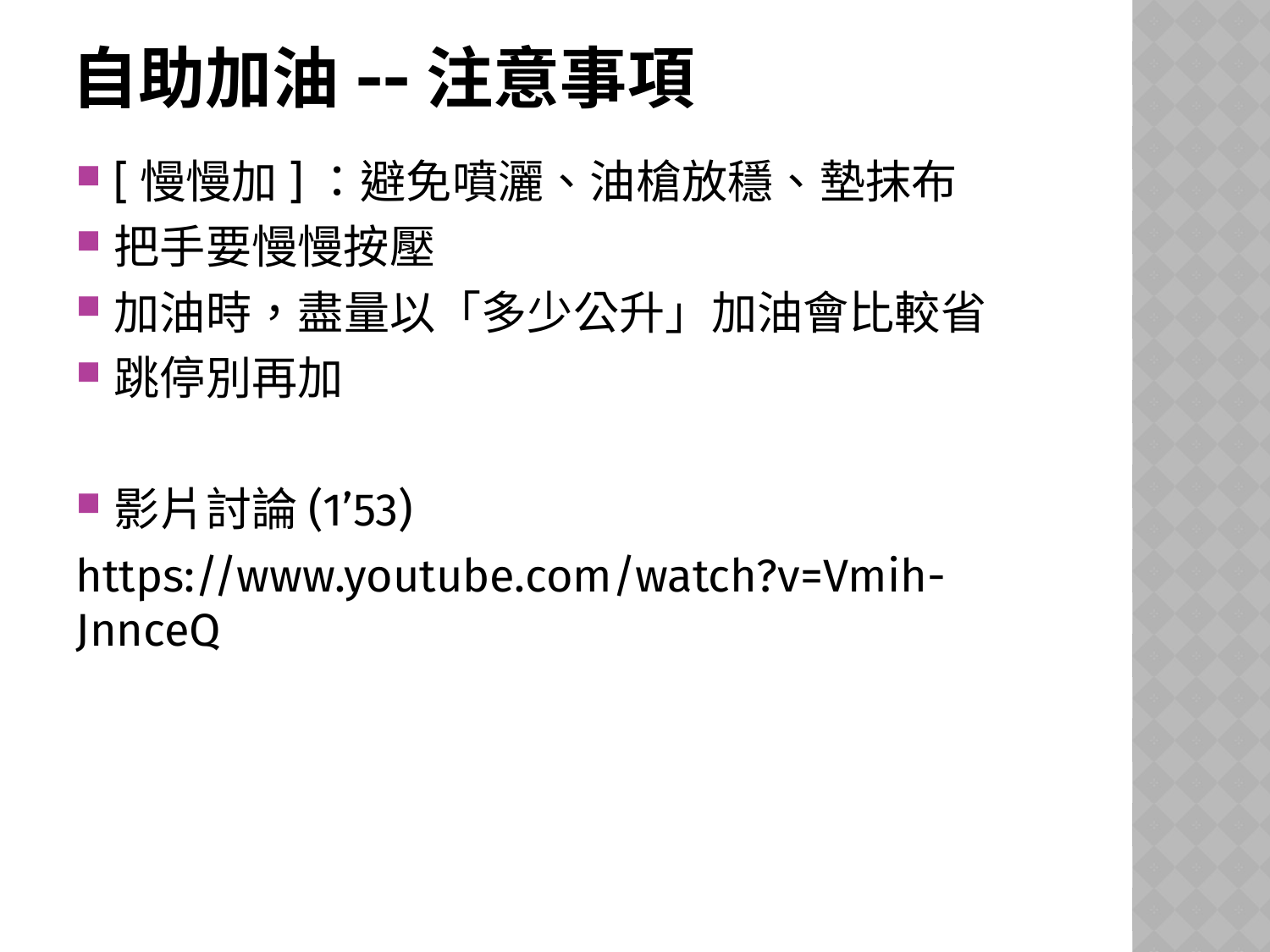

# 自助加油--注意事項
[慢慢加]：避免噴灑、油槍放穩、墊抹布
把手要慢慢按壓
加油時，盡量以「多少公升」加油會比較省
跳停別再加

影片討論(1’53)
https://www.youtube.com/watch?v=Vmih-JnnceQ